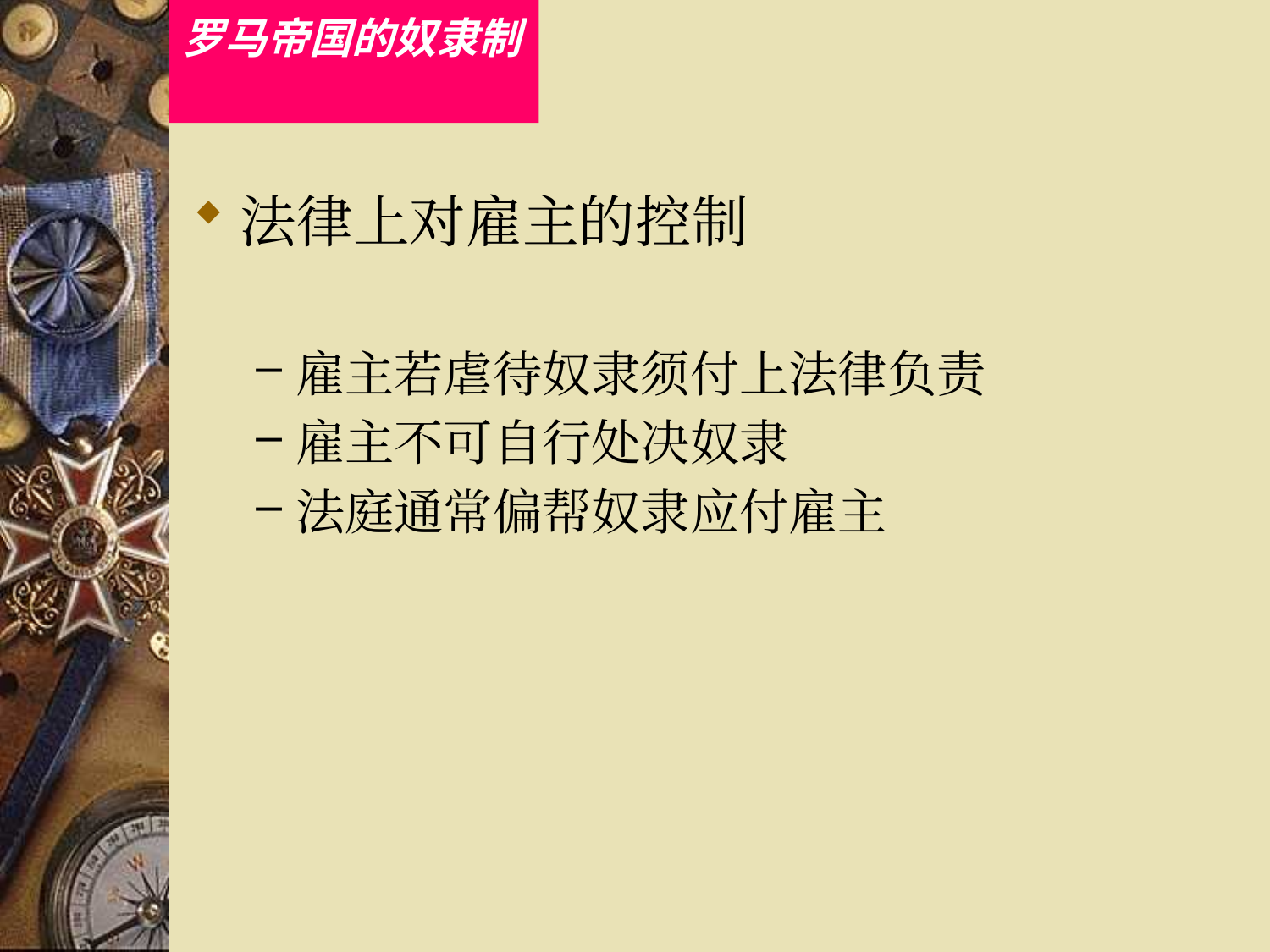

# 罗马帝国的奴隶制
法律上对雇主的控制

雇主若虐待奴隶须付上法律负责
雇主不可自行处决奴隶
法庭通常偏帮奴隶应付雇主